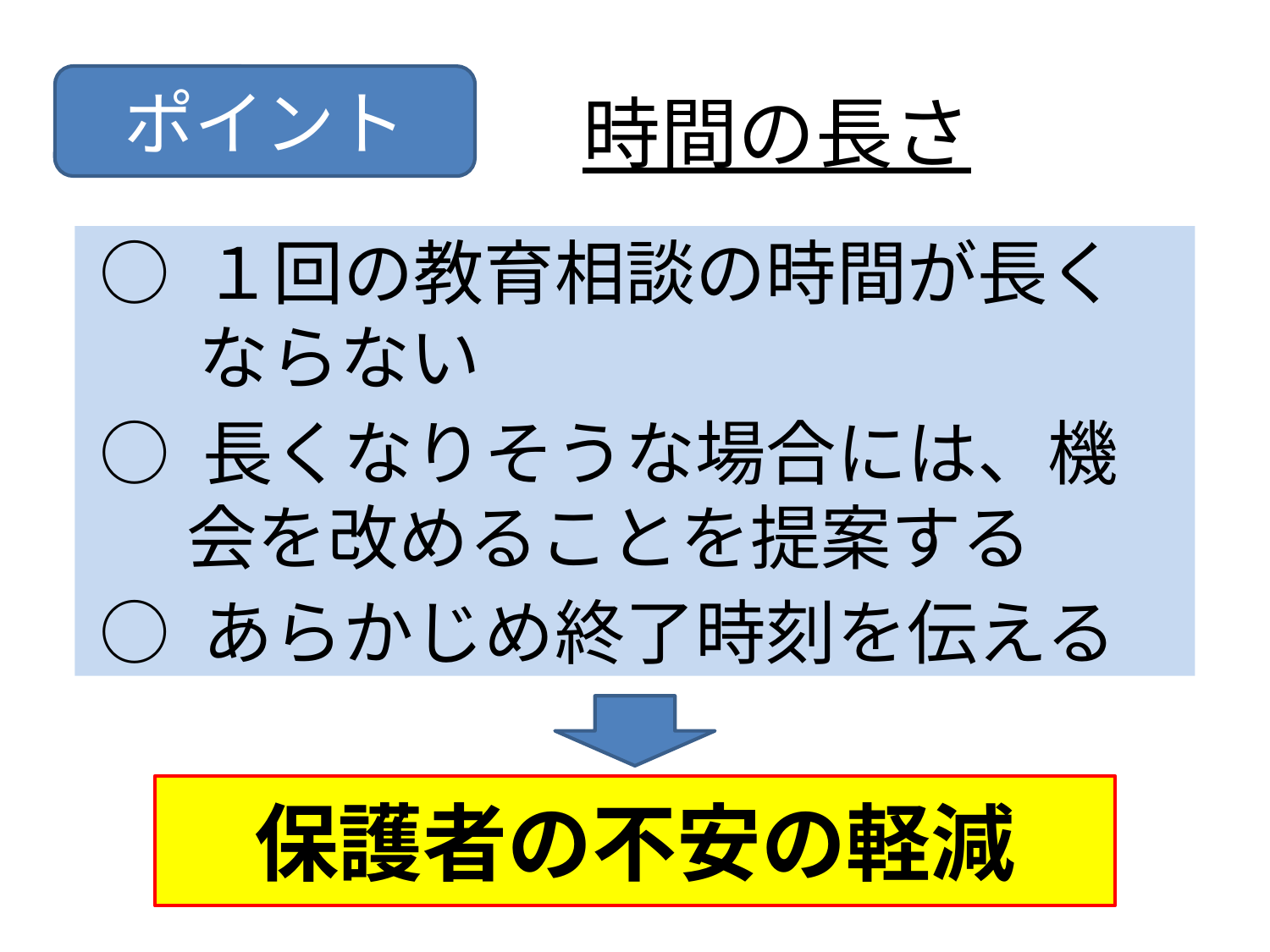

ポイント
時間の長さ
○ １回の教育相談の時間が長くならない
○ 長くなりそうな場合には、機会を改めることを提案する
○ あらかじめ終了時刻を伝える

保護者の不安の軽減